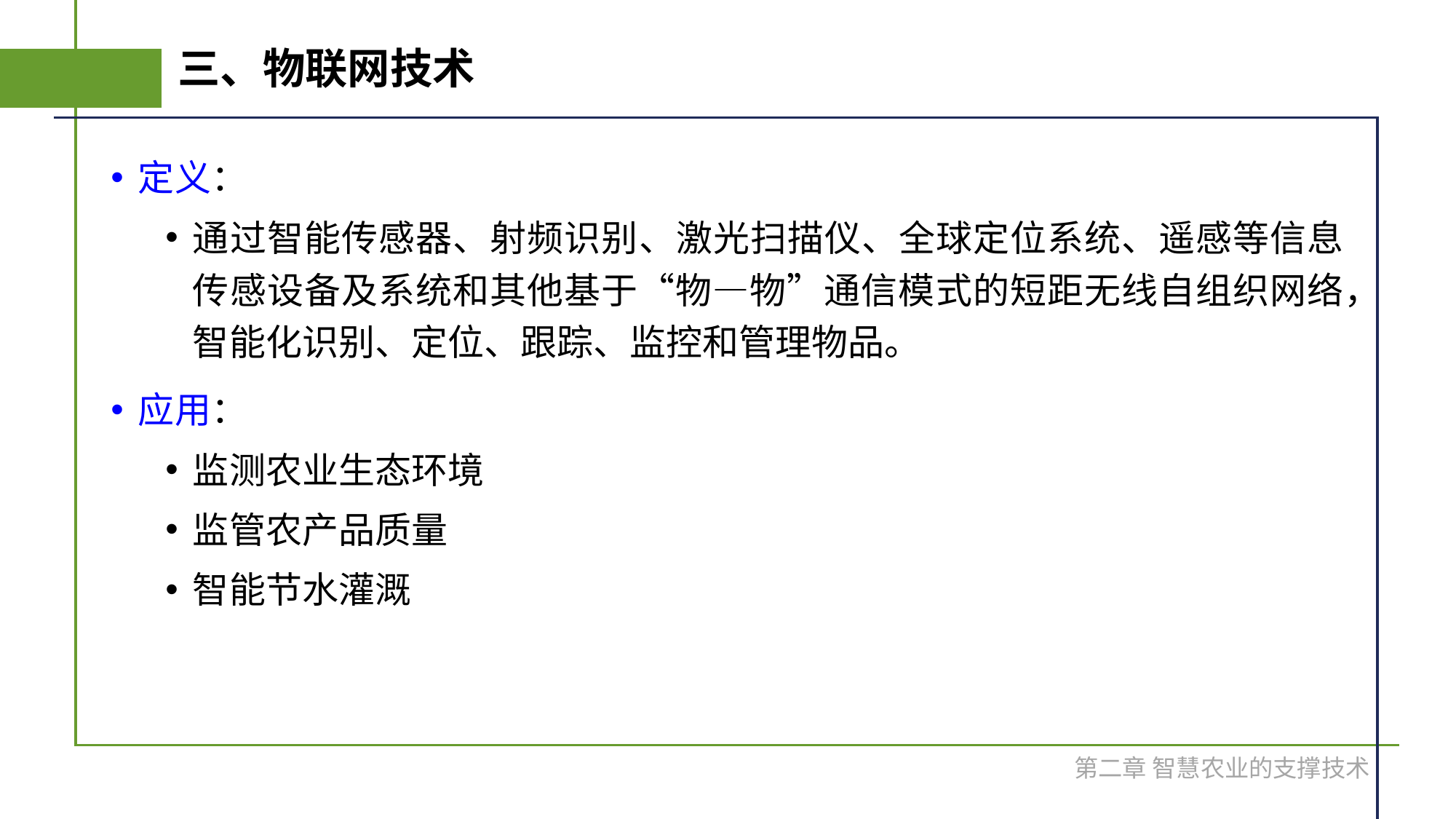

# 三、物联网技术
定义：
通过智能传感器、射频识别、激光扫描仪、全球定位系统、遥感等信息传感设备及系统和其他基于“物—物”通信模式的短距无线自组织网络，智能化识别、定位、跟踪、监控和管理物品。
应用：
监测农业生态环境
监管农产品质量
智能节水灌溉
第二章 智慧农业的支撑技术